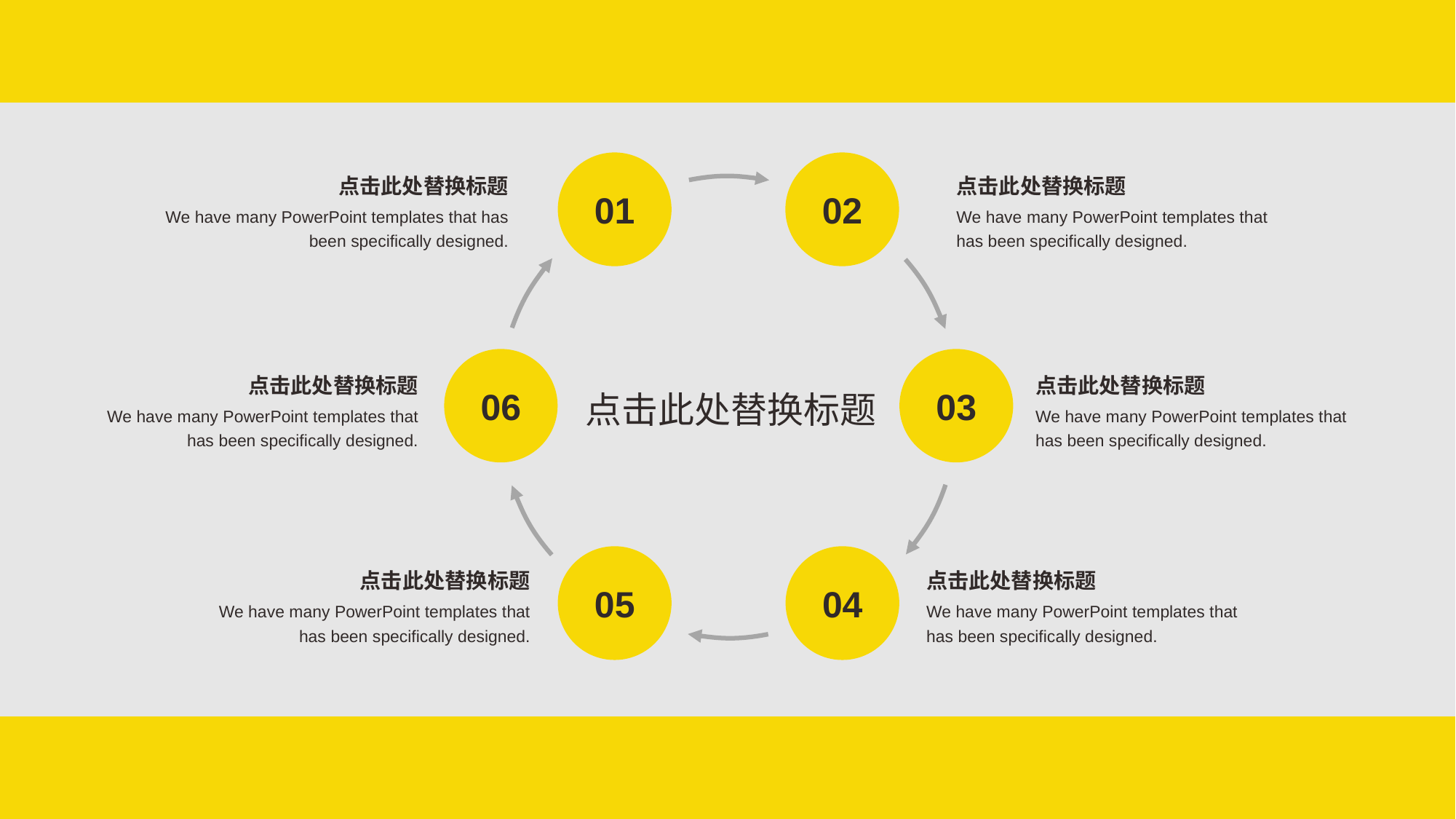

01
02
点击此处替换标题
We have many PowerPoint templates that has been specifically designed.
点击此处替换标题
We have many PowerPoint templates that has been specifically designed.

点击此处替换标题
06
03
点击此处替换标题
We have many PowerPoint templates that has been specifically designed.
点击此处替换标题
We have many PowerPoint templates that has been specifically designed.
05
04
点击此处替换标题
We have many PowerPoint templates that has been specifically designed.
点击此处替换标题
We have many PowerPoint templates that has been specifically designed.